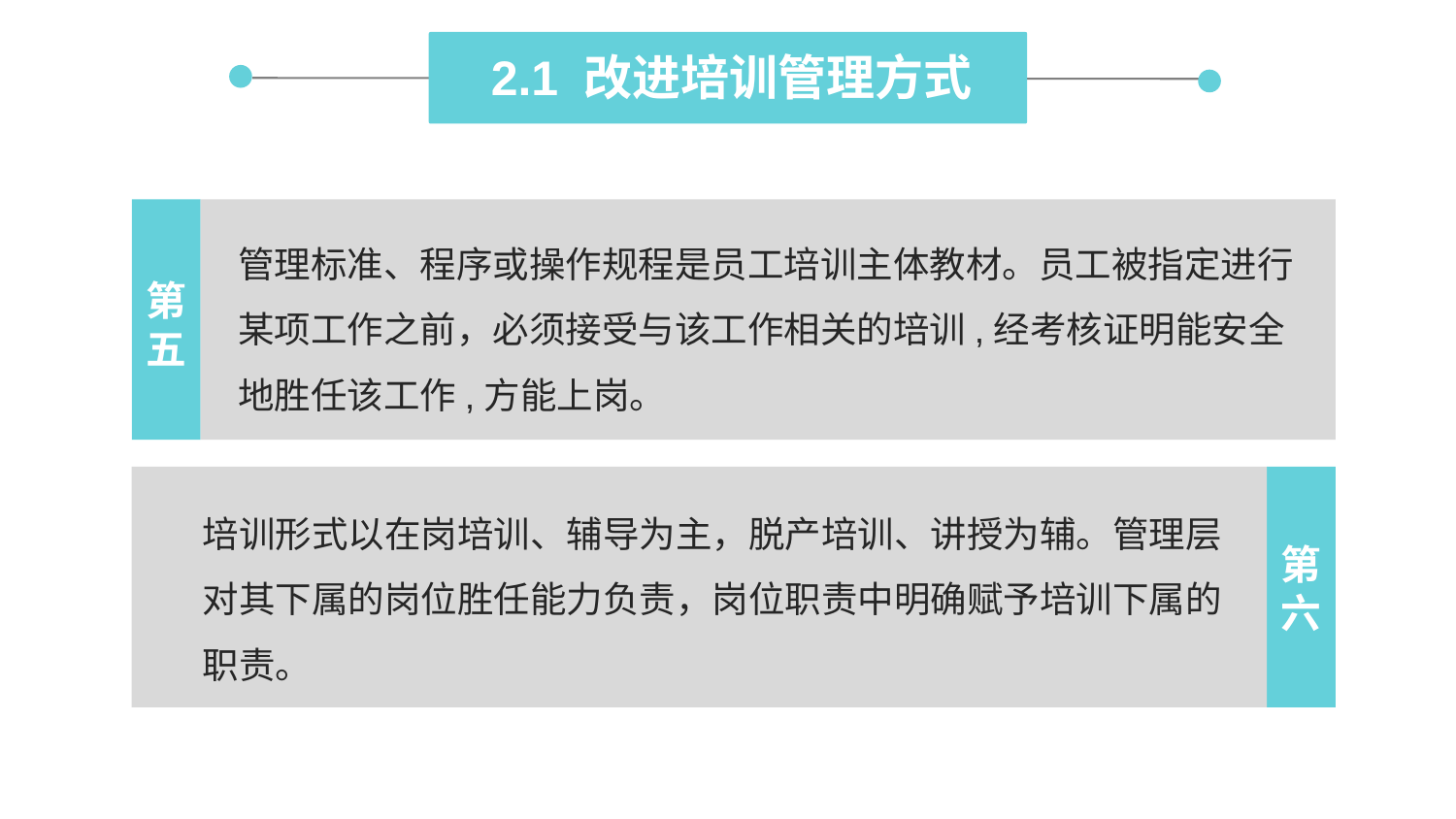

2.1 改进培训管理方式

管理标准、程序或操作规程是员工培训主体教材。员工被指定进行某项工作之前，必须接受与该工作相关的培训,经考核证明能安全地胜任该工作,方能上岗。
第五

培训形式以在岗培训、辅导为主，脱产培训、讲授为辅。管理层对其下属的岗位胜任能力负责，岗位职责中明确赋予培训下属的职责。
第六